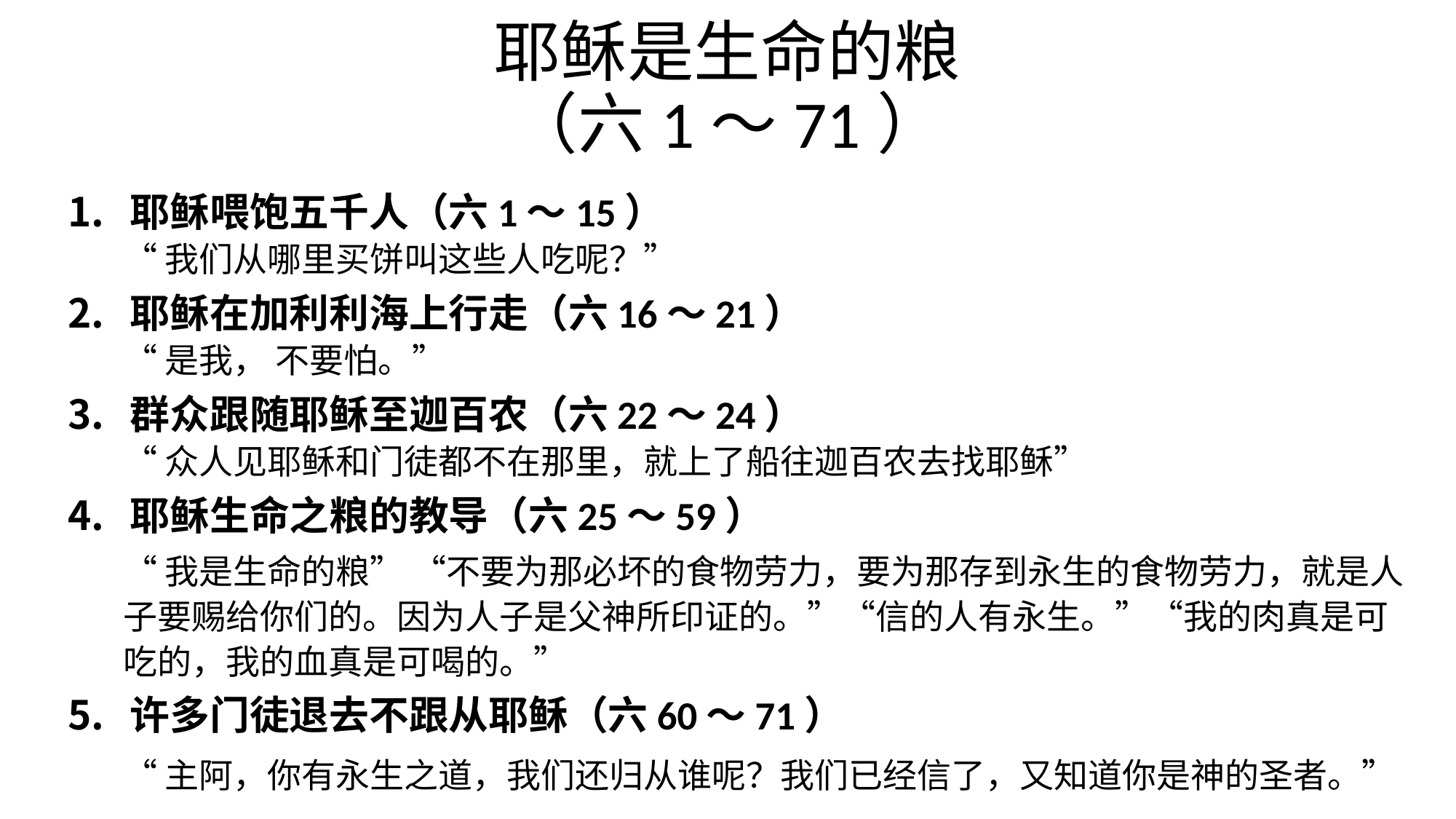

# 耶稣是生命的粮 （六1～71）
耶稣喂饱五千人（六1～15）
“我们从哪里买饼叫这些人吃呢？”
耶稣在加利利海上行走（六16～21）
“是我， 不要怕。”
群众跟随耶稣至迦百农（六22～24）
“众人见耶稣和门徒都不在那里，就上了船往迦百农去找耶稣”
耶稣生命之粮的教导（六25～59）
“我是生命的粮” “不要为那必坏的食物劳力，要为那存到永生的食物劳力，就是人子要赐给你们的。因为人子是父神所印证的。”“信的人有永生。”“我的肉真是可吃的，我的血真是可喝的。”
许多门徒退去不跟从耶稣（六60～71）
“主阿，你有永生之道，我们还归从谁呢？我们已经信了，又知道你是神的圣者。”